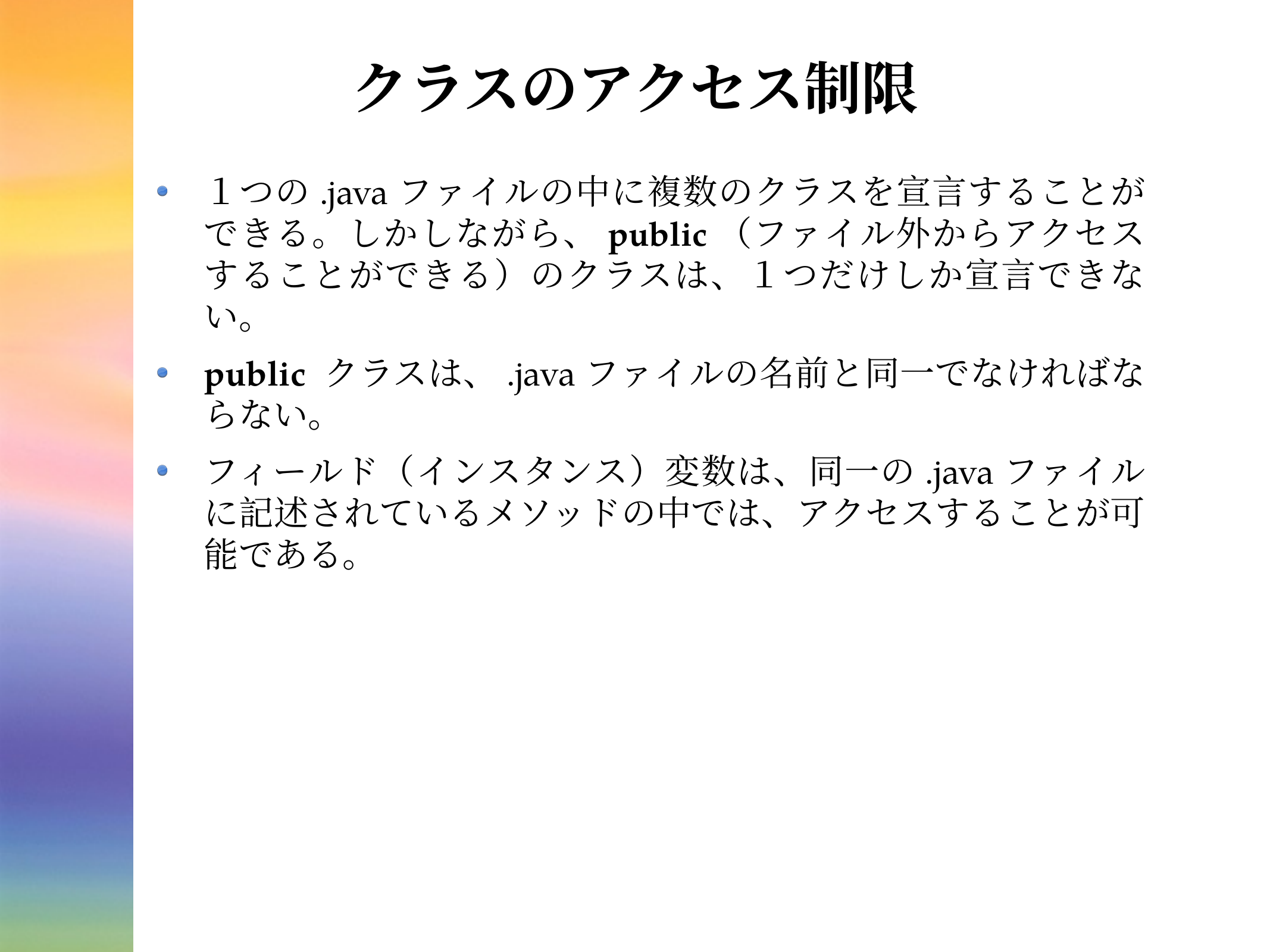

# クラスのアクセス制限
１つの.javaファイルの中に複数のクラスを宣言することができる。しかしながら、public（ファイル外からアクセスすることができる）のクラスは、１つだけしか宣言できない。
public クラスは、.javaファイルの名前と同一でなければならない。
フィールド（インスタンス）変数は、同一の.javaファイルに記述されているメソッドの中では、アクセスすることが可能である。